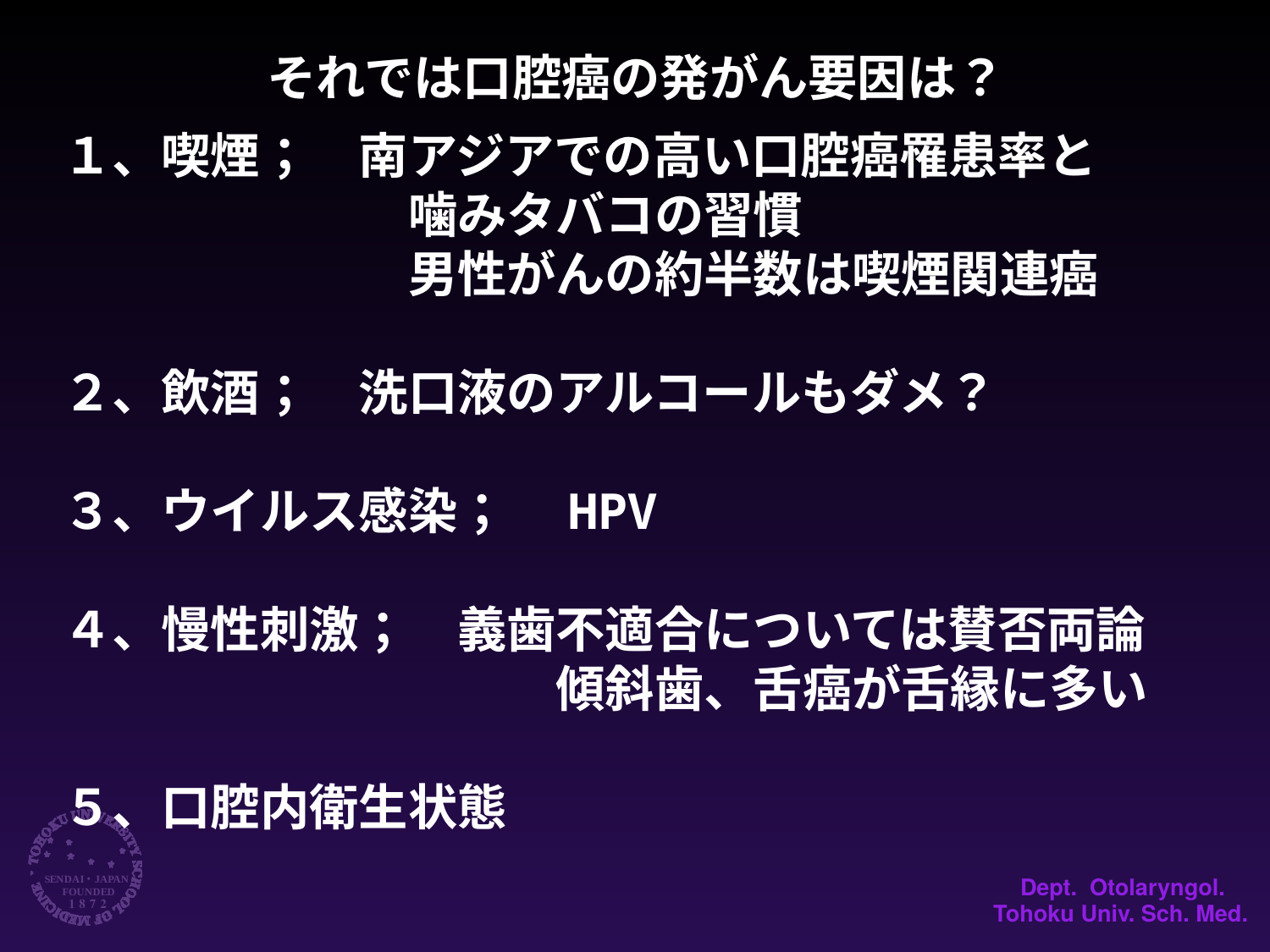

それでは口腔癌の発がん要因は？
１、喫煙；　南アジアでの高い口腔癌罹患率と
　　　　　　　噛みタバコの習慣
　　　　　　　男性がんの約半数は喫煙関連癌

２、飲酒；　洗口液のアルコールもダメ？

３、ウイルス感染；　HPV

４、慢性刺激；　義歯不適合については賛否両論
　　　　　　　　　　傾斜歯、舌癌が舌縁に多い

５、口腔内衛生状態